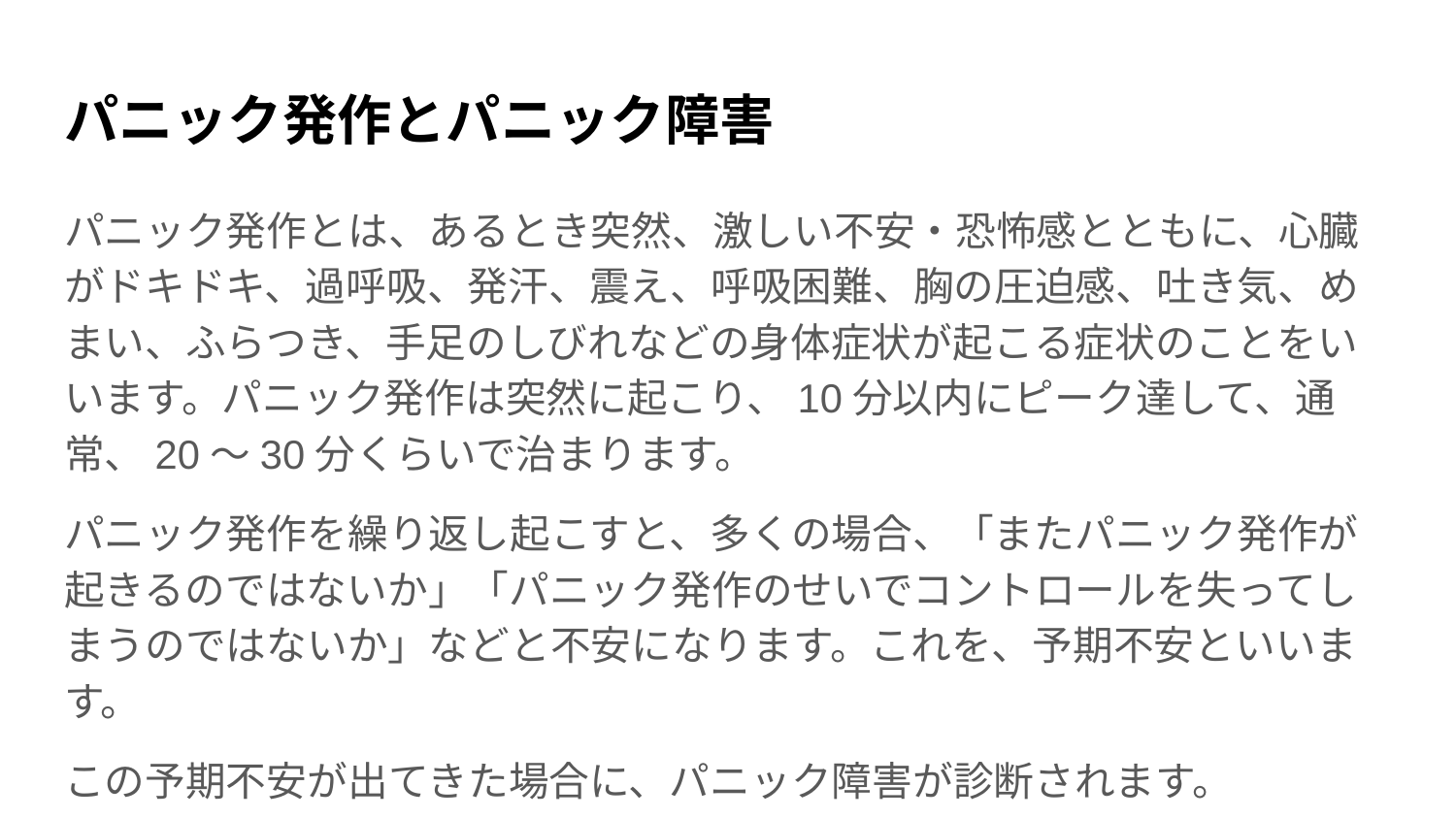

# パニック発作とパニック障害
パニック発作とは、あるとき突然、激しい不安・恐怖感とともに、心臓がドキドキ、過呼吸、発汗、震え、呼吸困難、胸の圧迫感、吐き気、めまい、ふらつき、手足のしびれなどの身体症状が起こる症状のことをいいます。パニック発作は突然に起こり、10分以内にピーク達して、通常、20～30分くらいで治まります。
パニック発作を繰り返し起こすと、多くの場合、「またパニック発作が起きるのではないか」「パニック発作のせいでコントロールを失ってしまうのではないか」などと不安になります。これを、予期不安といいます。
この予期不安が出てきた場合に、パニック障害が診断されます。